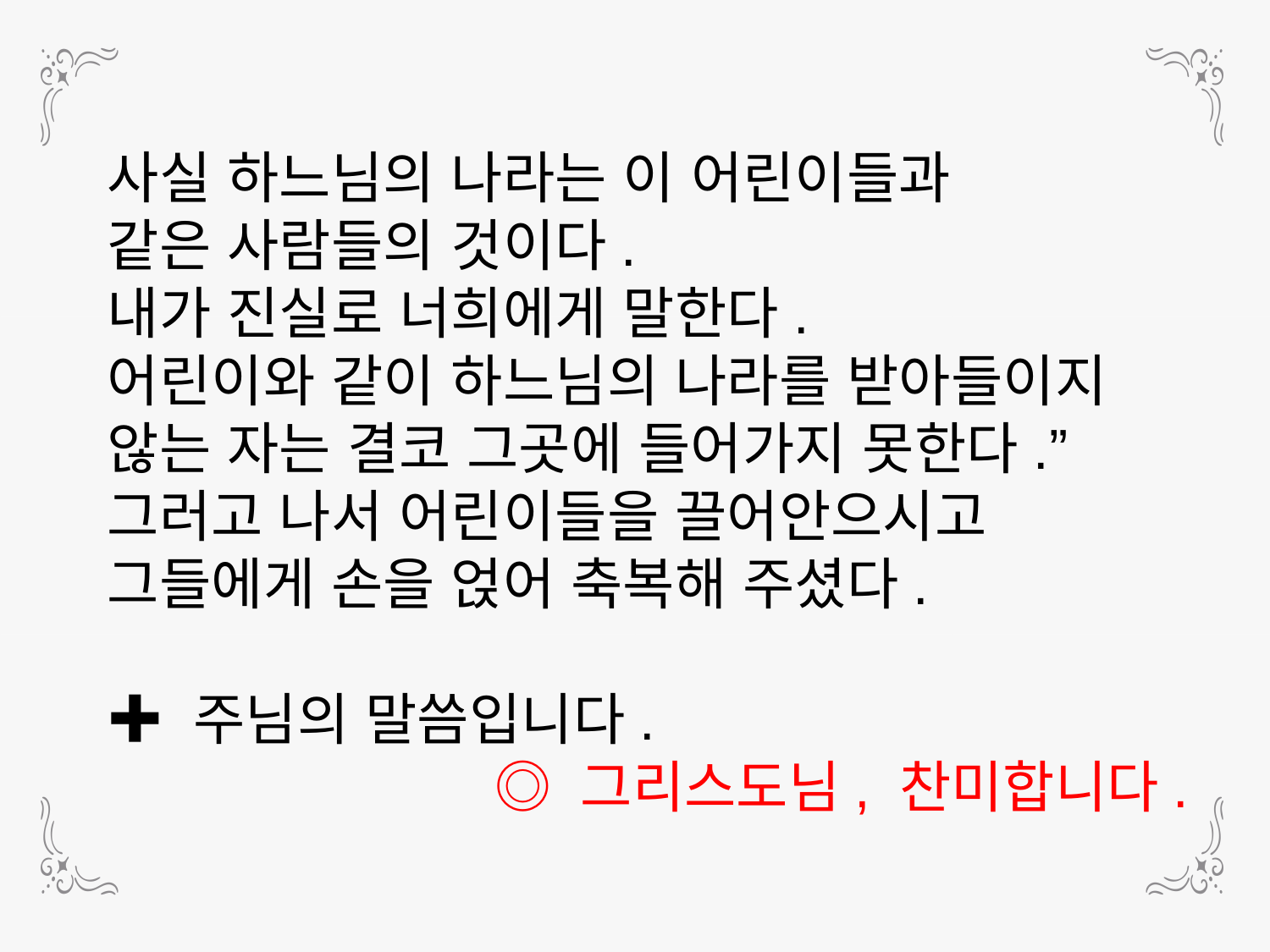

사실 하느님의 나라는 이 어린이들과
같은 사람들의 것이다.
내가 진실로 너희에게 말한다.
어린이와 같이 하느님의 나라를 받아들이지
않는 자는 결코 그곳에 들어가지 못한다.”
그러고 나서 어린이들을 끌어안으시고
그들에게 손을 얹어 축복해 주셨다.

✚ 주님의 말씀입니다.
                     ◎ 그리스도님, 찬미합니다.